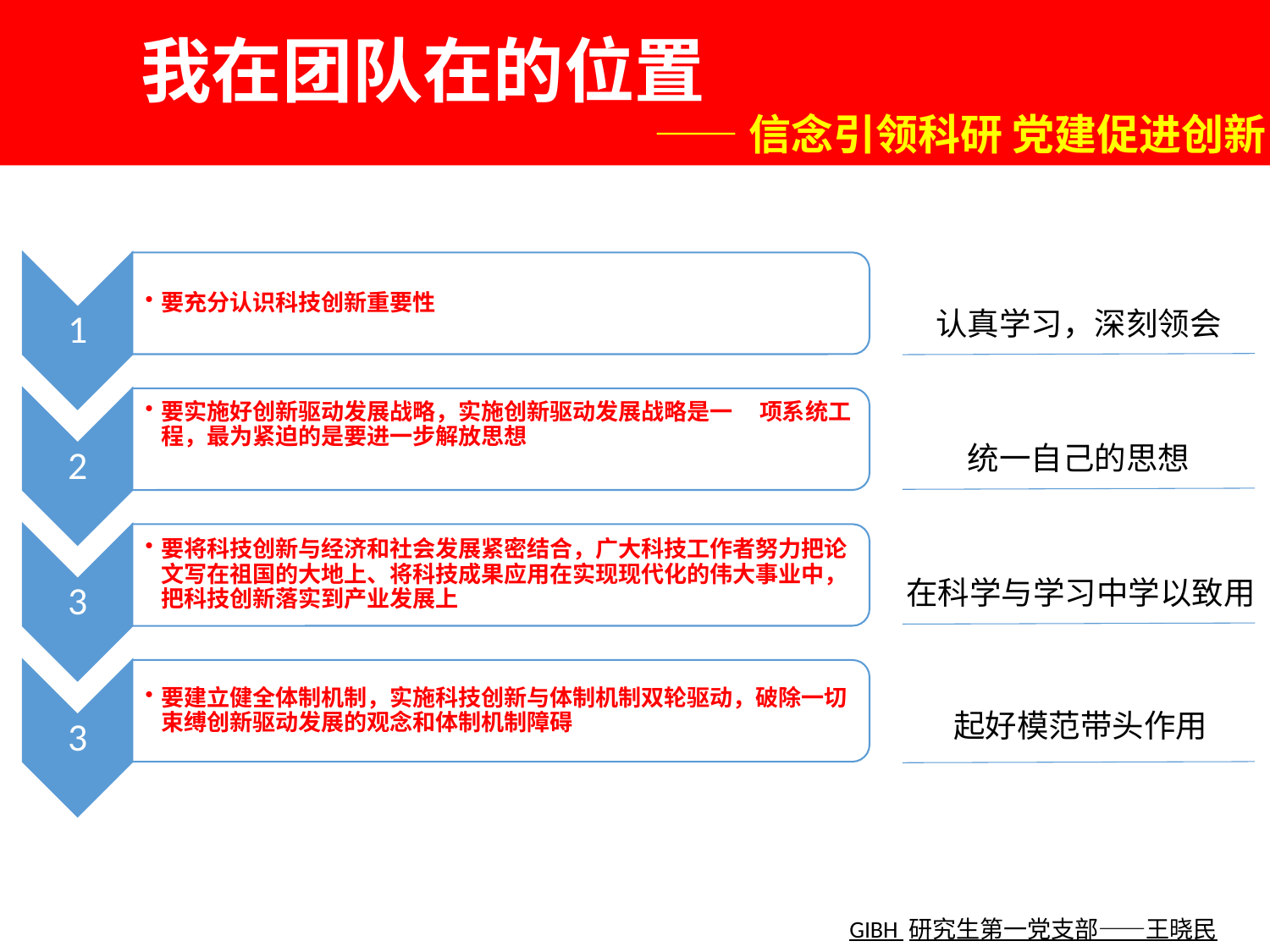

我在团队在的位置
——信念引领科研 党建促进创新
1
要充分认识科技创新重要性
2
要实施好创新驱动发展战略，实施创新驱动发展战略是一     项系统工程，最为紧迫的是要进一步解放思想

3
要将科技创新与经济和社会发展紧密结合，广大科技工作者努力把论文写在祖国的大地上、将科技成果应用在实现现代化的伟大事业中，把科技创新落实到产业发展上
3
要建立健全体制机制，实施科技创新与体制机制双轮驱动，破除一切束缚创新驱动发展的观念和体制机制障碍
认真学习，深刻领会
统一自己的思想
在科学与学习中学以致用
起好模范带头作用
GIBH 研究生第一党支部——王晓民